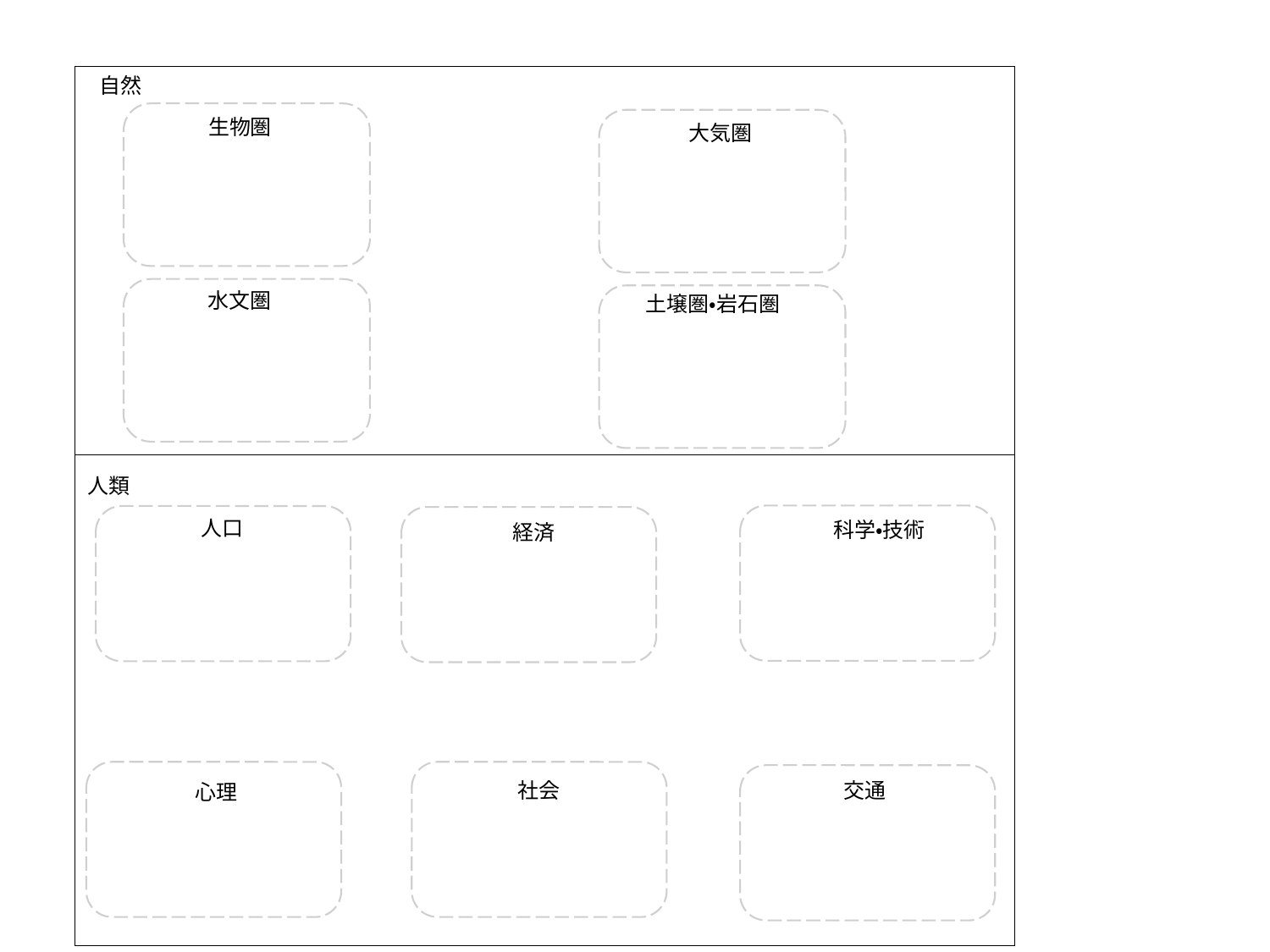

自然
生物圏
大気圏

水文圏
土壌圏・岩石圏

人類
人口
科学・技術
経済

社会
交通
心理